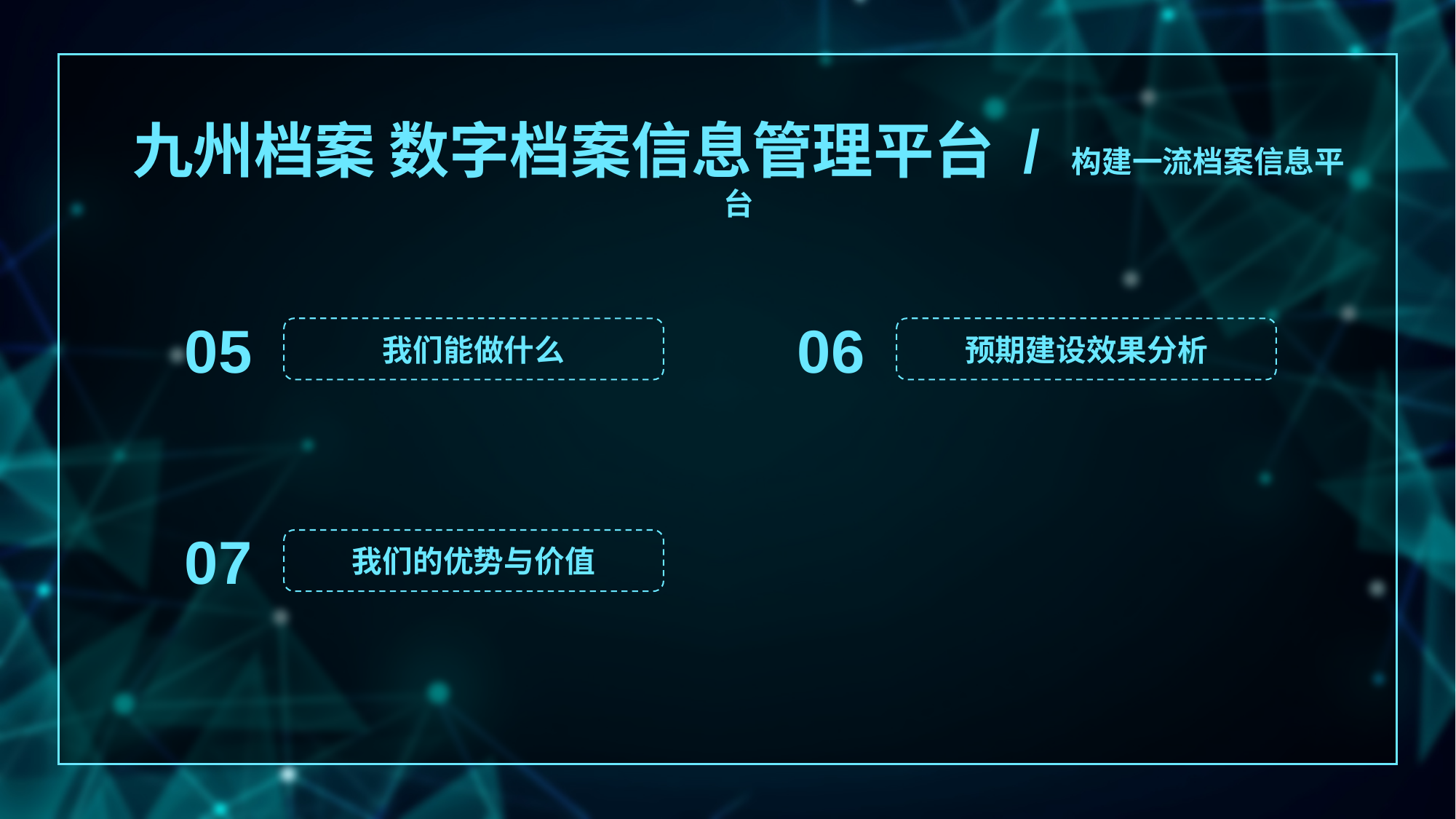

九州档案 数字档案信息管理平台 / 构建一流档案信息平台
05
06
我们能做什么
预期建设效果分析
07
我们的优势与价值